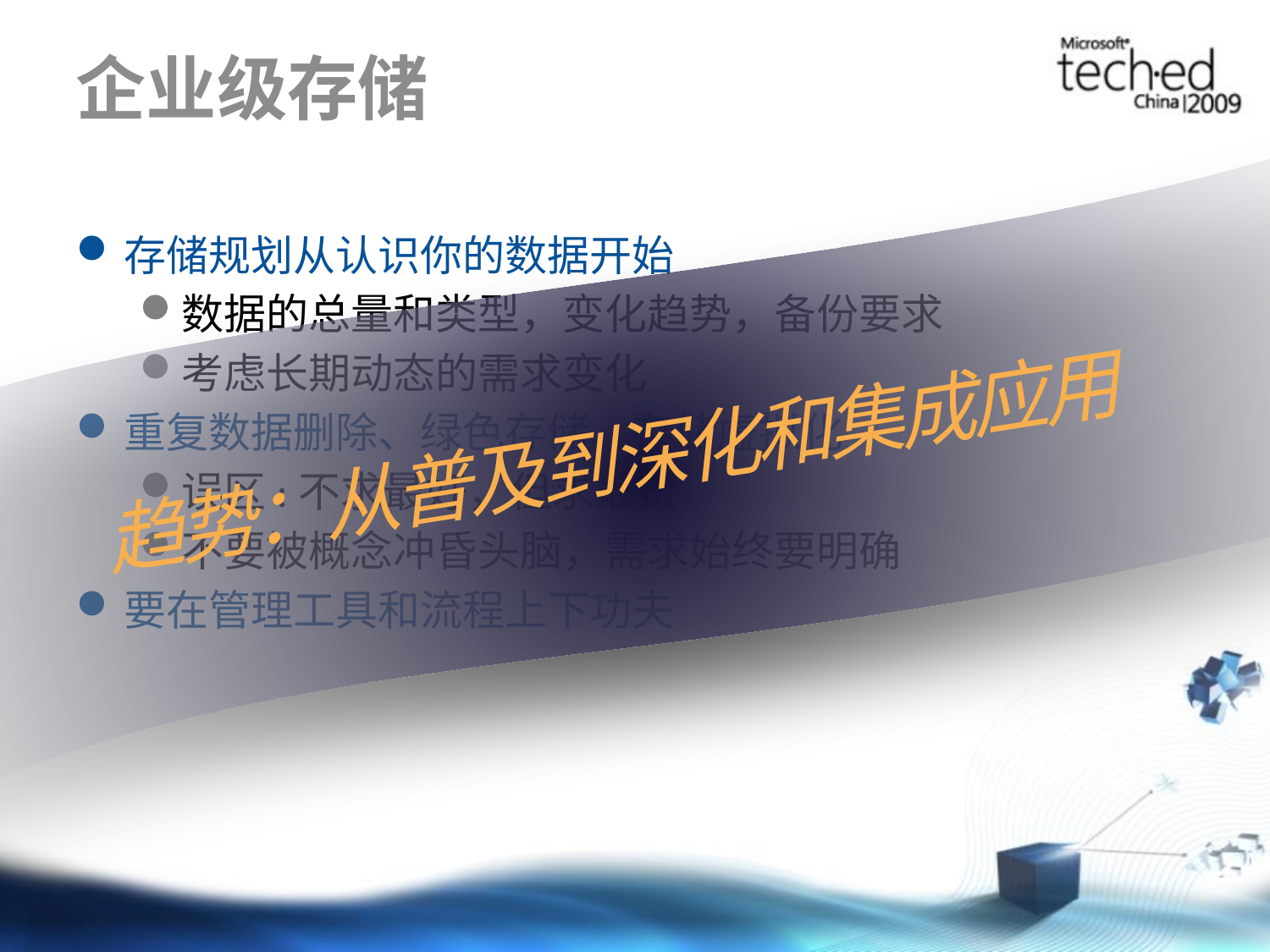

# 企业级存储

趋势：从普及到深化和集成应用
存储规划从认识你的数据开始
数据的总量和类型，变化趋势，备份要求
考虑长期动态的需求变化
重复数据删除、绿色存储、存储虚拟化
误区:不求最好，但求最贵
不要被概念冲昏头脑，需求始终要明确
要在管理工具和流程上下功夫